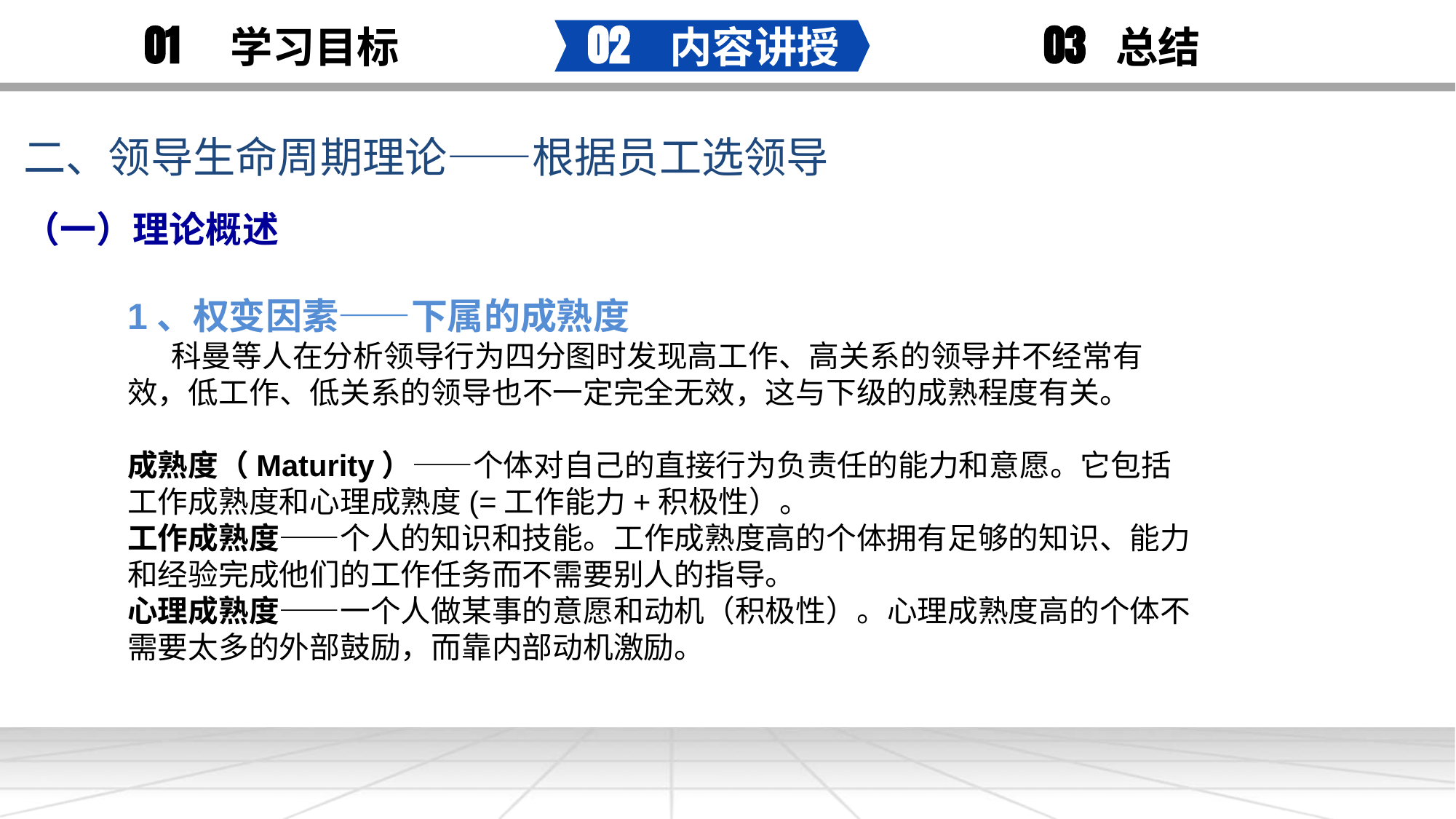

02   内容讲授
03  总结
01    学习目标

二、领导生命周期理论——根据员工选领导
（一）理论概述
1、权变因素——下属的成熟度
      科曼等人在分析领导行为四分图时发现高工作、高关系的领导并不经常有效，低工作、低关系的领导也不一定完全无效，这与下级的成熟程度有关。

成熟度（Maturity）——个体对自己的直接行为负责任的能力和意愿。它包括工作成熟度和心理成熟度(=工作能力+积极性）。
工作成熟度——个人的知识和技能。工作成熟度高的个体拥有足够的知识、能力和经验完成他们的工作任务而不需要别人的指导。
心理成熟度——一个人做某事的意愿和动机（积极性）。心理成熟度高的个体不需要太多的外部鼓励，而靠内部动机激励。